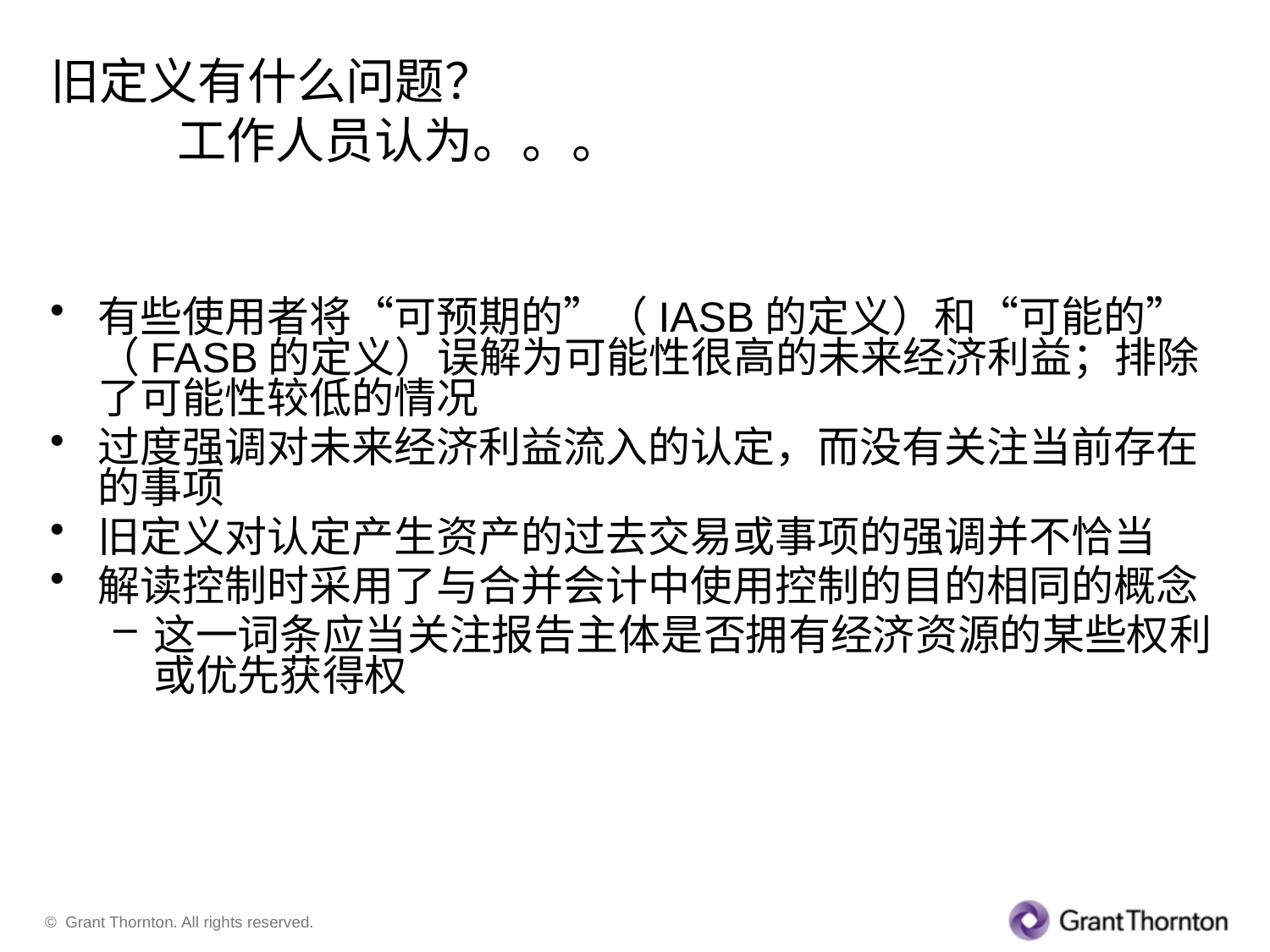

# 旧定义有什么问题？ 工作人员认为。。。
有些使用者将“可预期的”（IASB的定义）和“可能的”（FASB的定义）误解为可能性很高的未来经济利益；排除了可能性较低的情况
过度强调对未来经济利益流入的认定，而没有关注当前存在的事项
旧定义对认定产生资产的过去交易或事项的强调并不恰当
解读控制时采用了与合并会计中使用控制的目的相同的概念
这一词条应当关注报告主体是否拥有经济资源的某些权利或优先获得权